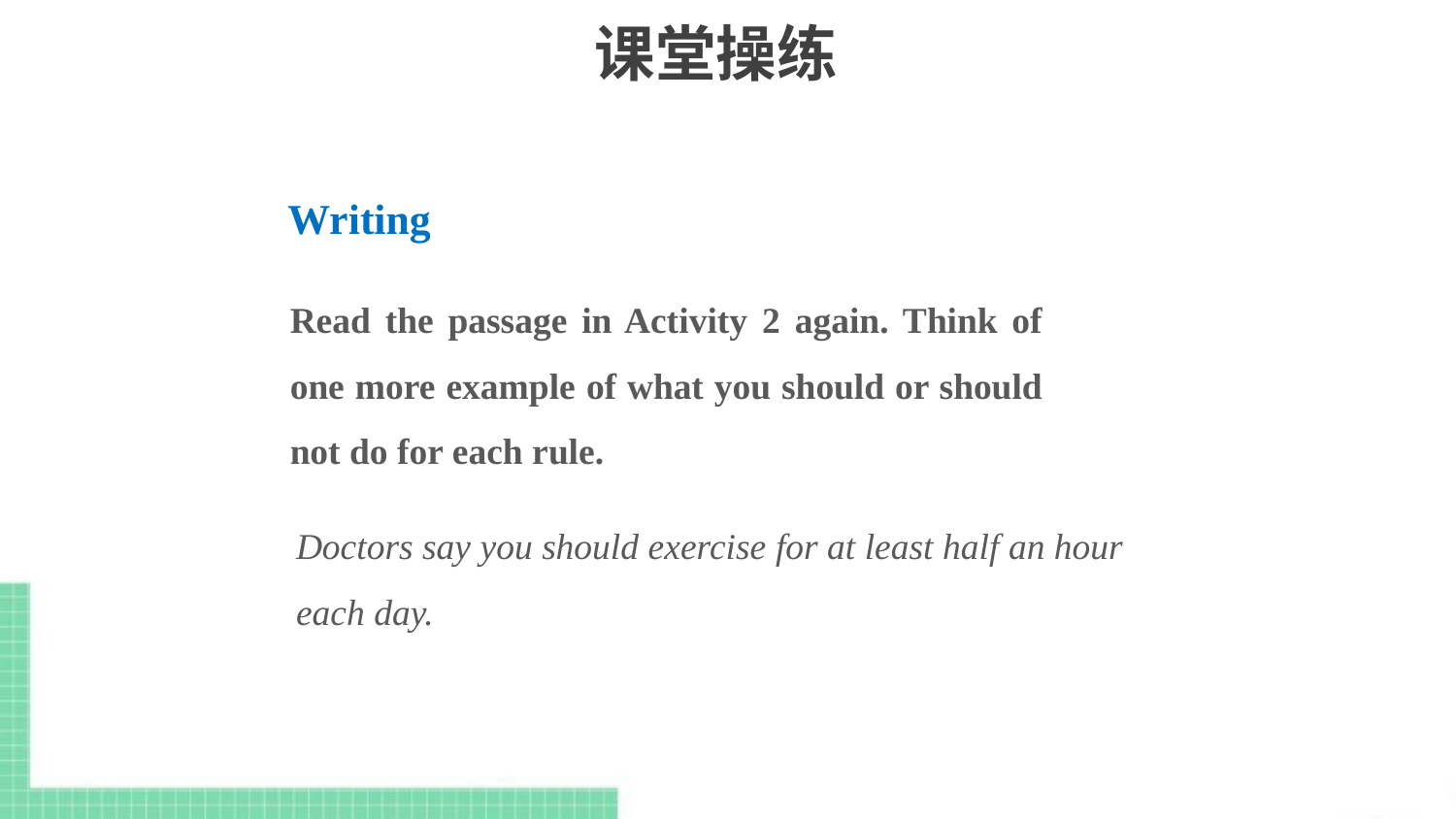

# 课堂操练
Writing
Read the passage in Activity 2 again. Think of one more example of what you should or should not do for each rule.
Doctors say you should exercise for at least half an hour each day.